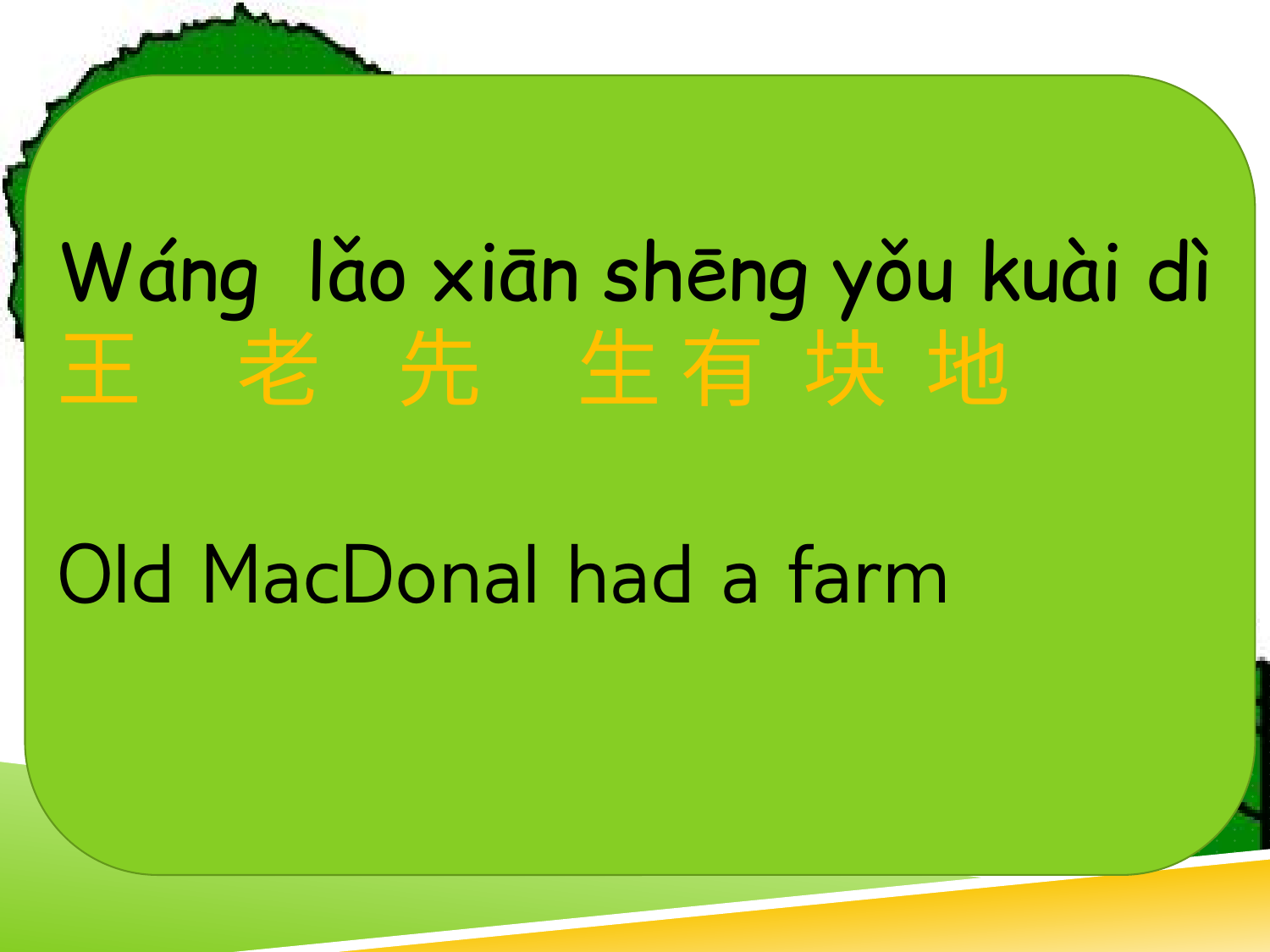

Wáng  lǎo xiān shēng yǒu kuài dì
王     老    先     生 有  块  地
Old MacDonal had a farm